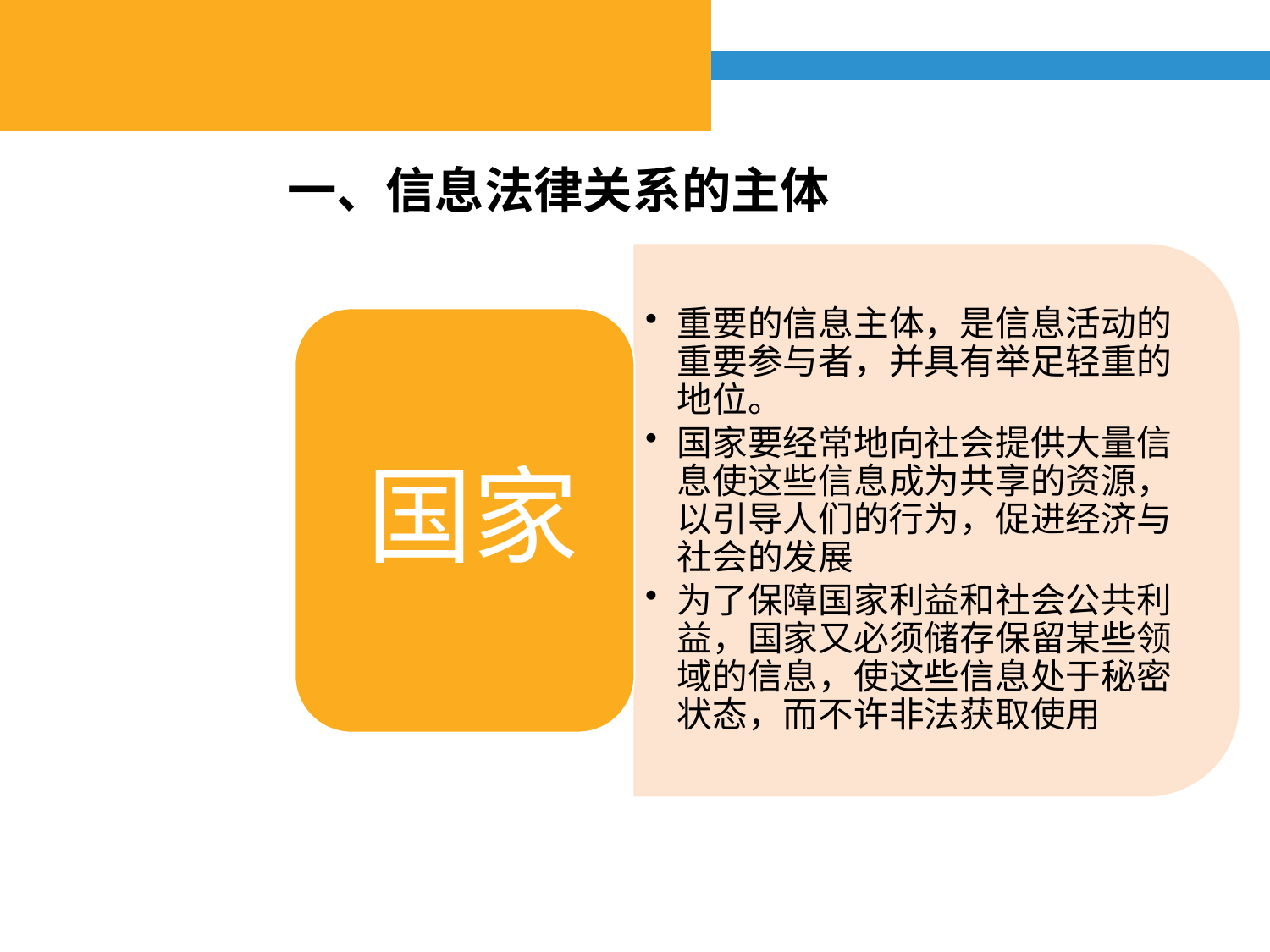

一、信息法律关系的主体

重要的信息主体，是信息活动的重要参与者，并具有举足轻重的地位。
国家要经常地向社会提供大量信息使这些信息成为共享的资源，以引导人们的行为，促进经济与社会的发展
为了保障国家利益和社会公共利益，国家又必须储存保留某些领域的信息，使这些信息处于秘密状态，而不许非法获取使用
国家